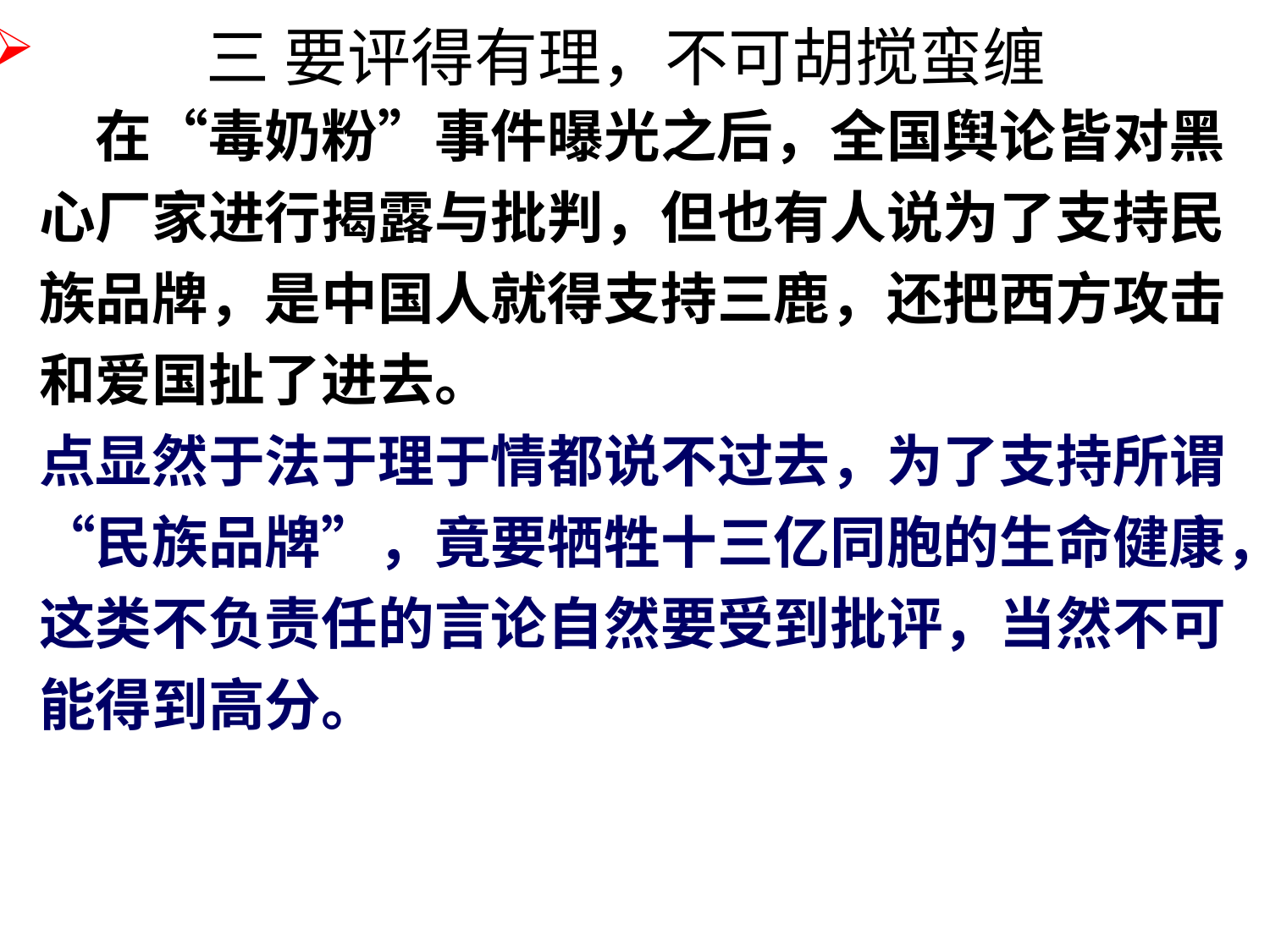

在“毒奶粉”事件曝光之后，全国舆论皆对黑心厂家进行揭露与批判，但也有人说为了支持民族品牌，是中国人就得支持三鹿，还把西方攻击和爱国扯了进去。
点显然于法于理于情都说不过去，为了支持所谓“民族品牌”，竟要牺牲十三亿同胞的生命健康，这类不负责任的言论自然要受到批评，当然不可能得到高分。
# 三 要评得有理，不可胡搅蛮缠